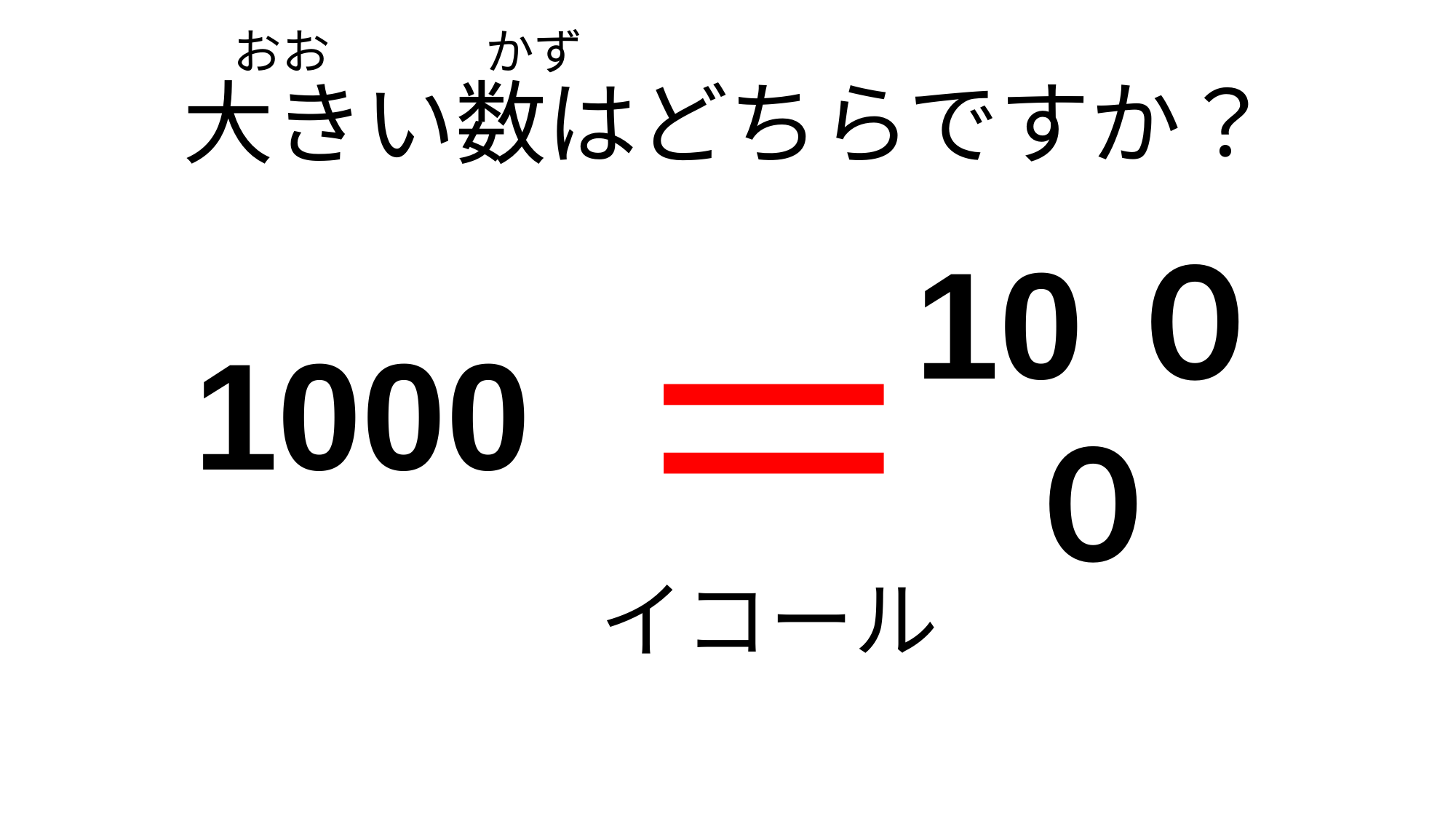

おお
かず
大きい数はどちらですか？
＝
1000
10００
イコール